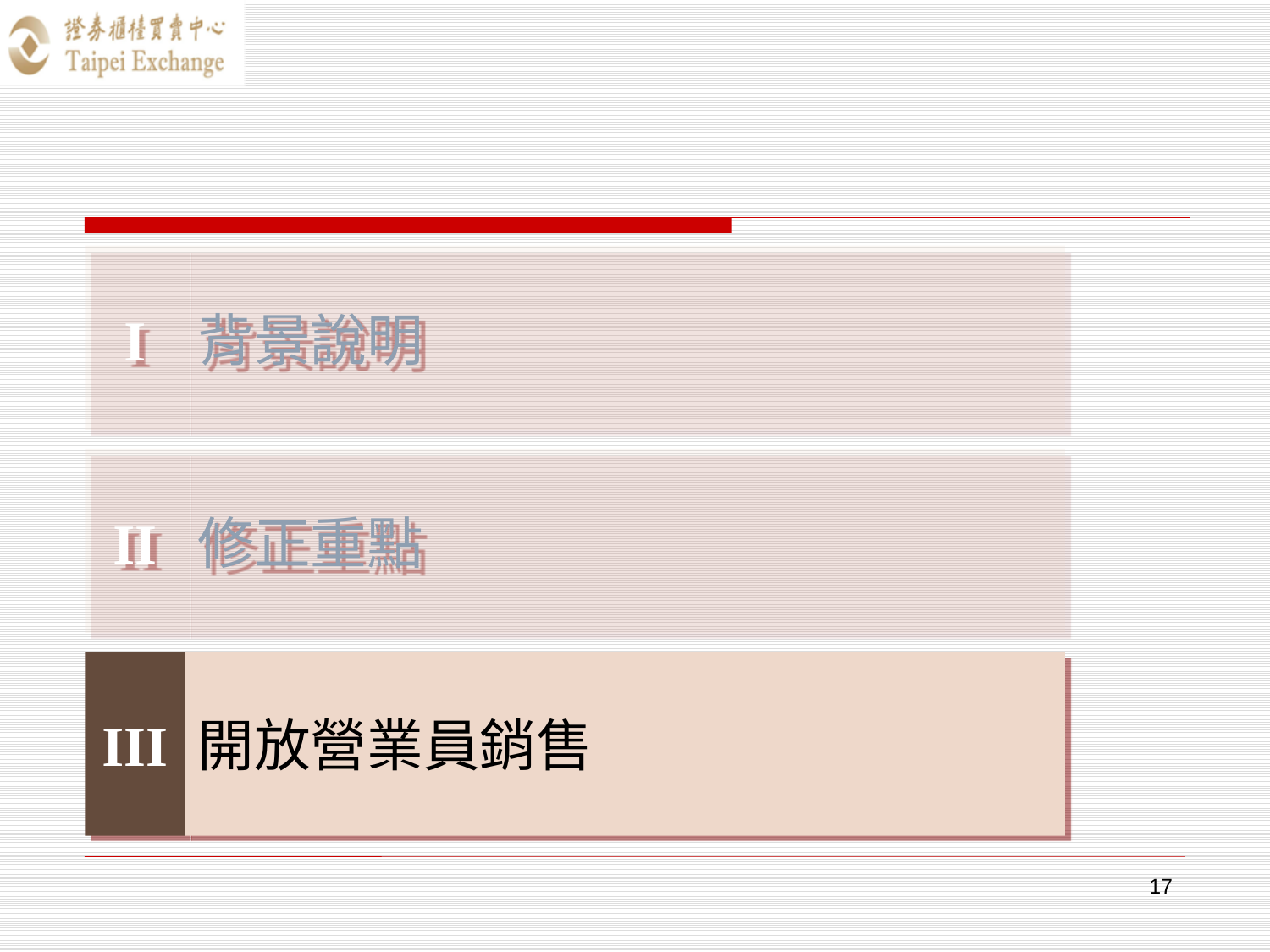

#
I
背景說明
II
修正重點
III
開放營業員銷售
17